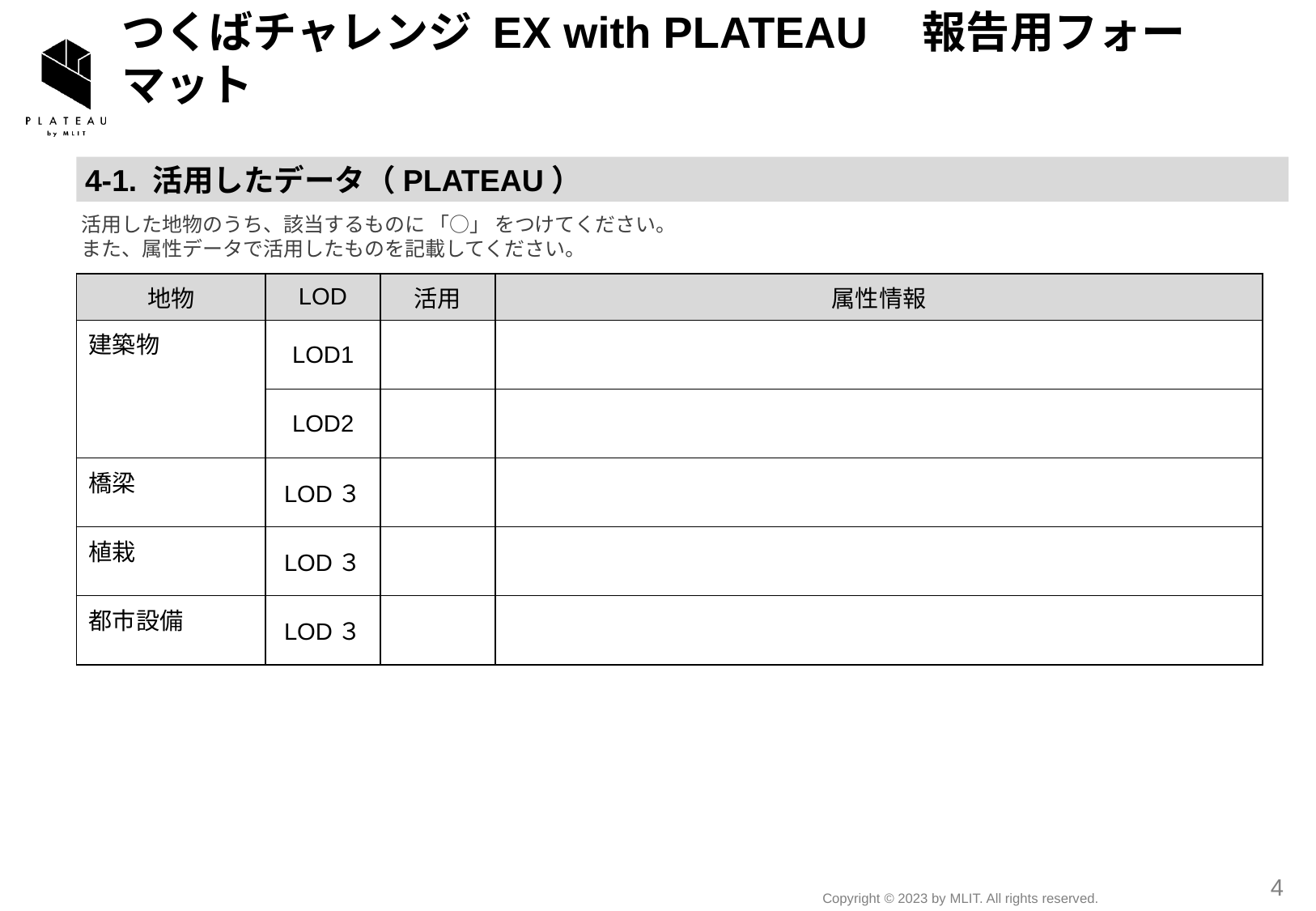

# つくばチャレンジ EX with PLATEAU　報告用フォーマット
 4-1. 活用したデータ（PLATEAU）
活用した地物のうち、該当するものに 「○」 をつけてください。
また、属性データで活用したものを記載してください。
| 地物 | LOD | 活用 | 属性情報 |
| --- | --- | --- | --- |
| 建築物 | LOD1 |  |  |
|  | LOD2 |  |  |
| 橋梁 | LOD３ |  |  |
| 植栽 | LOD３ |  |  |
| 都市設備 | LOD３ |  |  |